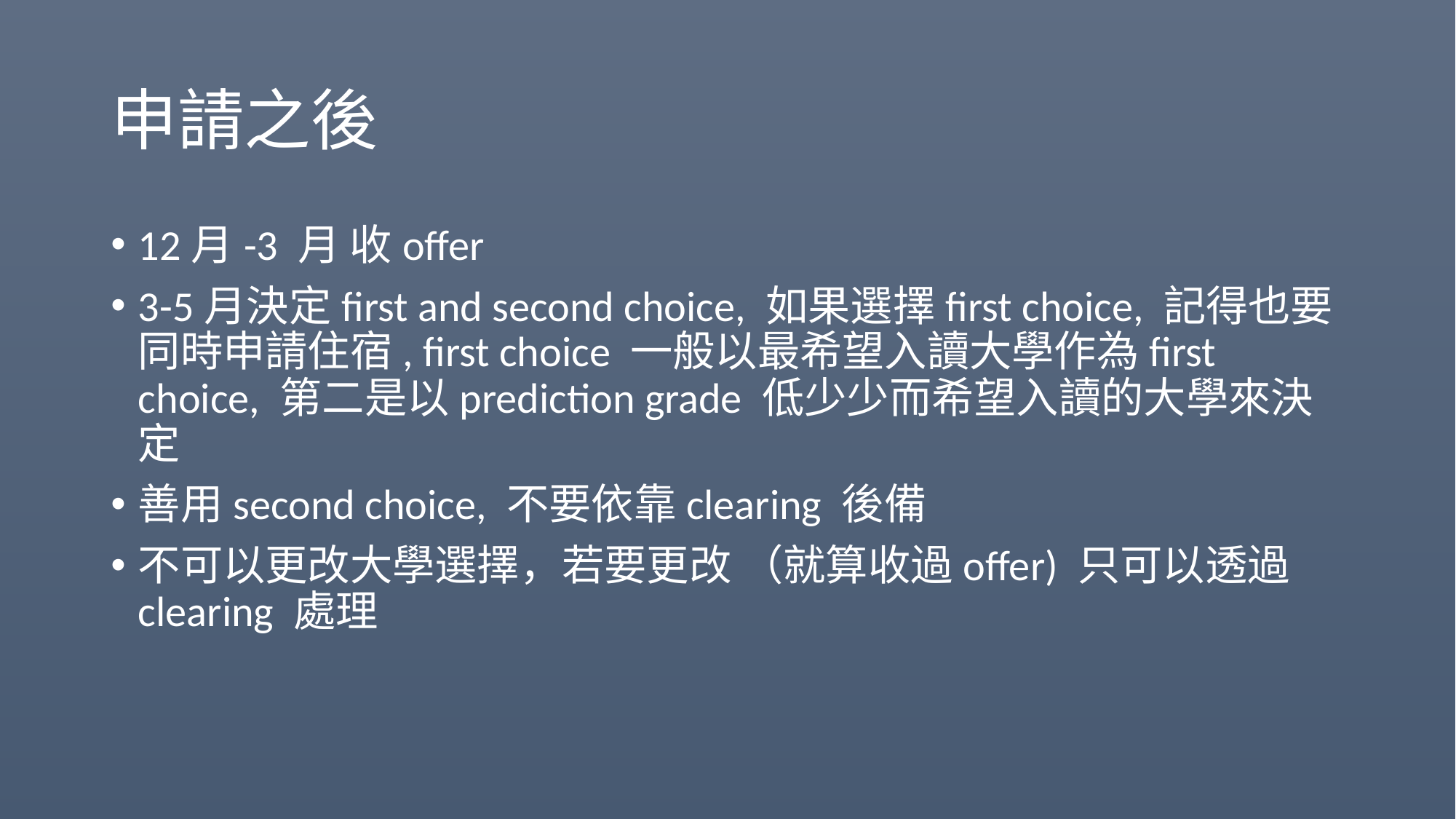

# 申請之後
12月-3 月 收offer
3-5月決定first and second choice, 如果選擇first choice, 記得也要同時申請住宿, first choice 一般以最希望入讀大學作為first choice, 第二是以prediction grade 低少少而希望入讀的大學來決定
善用second choice, 不要依靠clearing 後備
不可以更改大學選擇，若要更改 （就算收過offer) 只可以透過clearing 處理